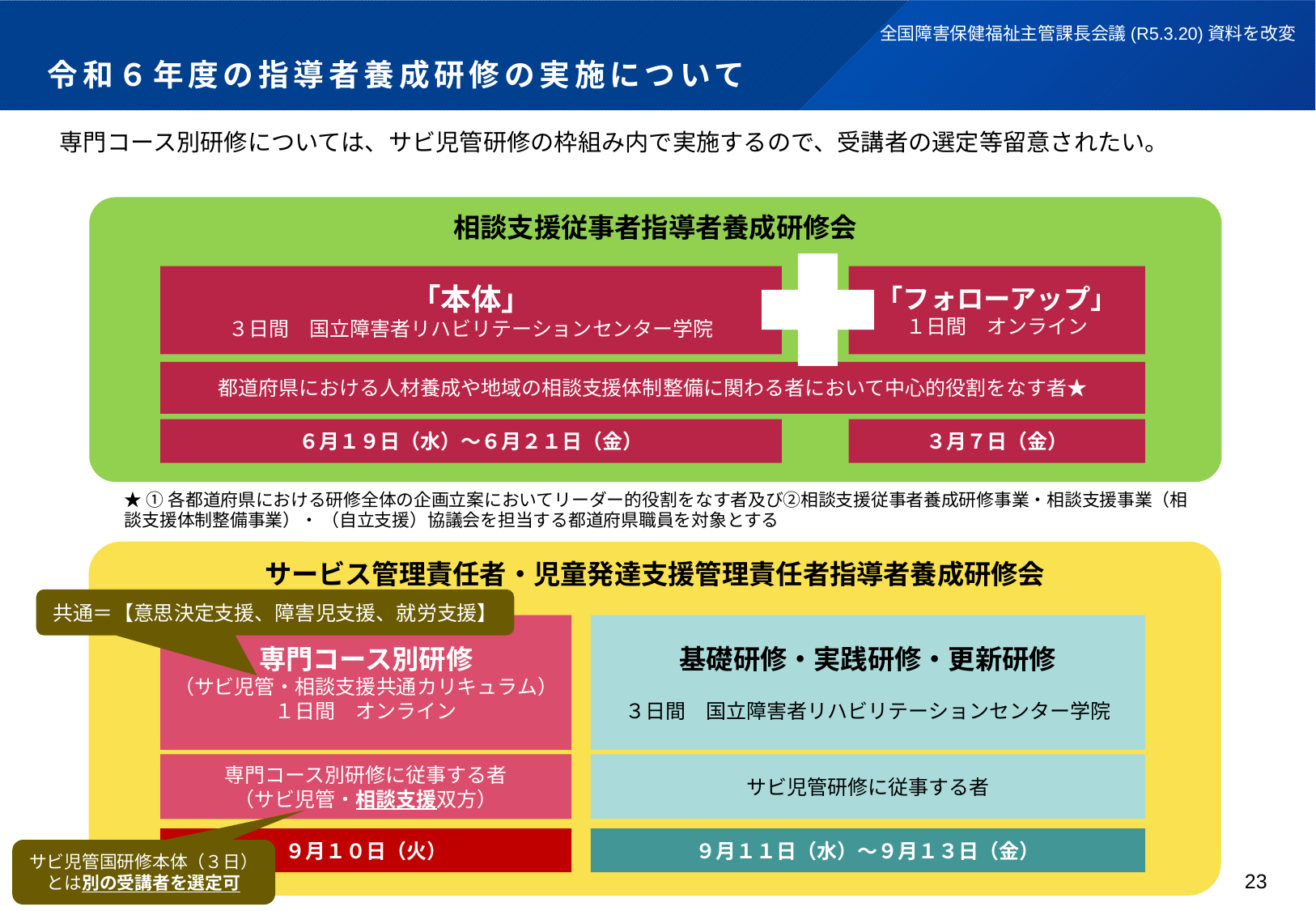

# 令和６年度の指導者養成研修の実施について
全国障害保健福祉主管課長会議(R5.3.20)資料を改変
専門コース別研修については、サビ児管研修の枠組み内で実施するので、受講者の選定等留意されたい。
相談支援従事者指導者養成研修会

「本体」
３日間　国立障害者リハビリテーションセンター学院
「フォローアップ」
１日間　オンライン
都道府県における人材養成や地域の相談支援体制整備に関わる者において中心的役割をなす者★
６月１９日（水）～６月２１日（金）
３月７日（金）
★ ①各都道府県における研修全体の企画立案においてリーダー的役割をなす者及び②相談支援従事者養成研修事業・相談支援事業（相談支援体制整備事業）・ （自立支援）協議会を担当する都道府県職員を対象とする
サービス管理責任者・児童発達支援管理責任者指導者養成研修会
共通＝【意思決定支援、障害児支援、就労支援】
専門コース別研修
（サビ児管・相談支援共通カリキュラム）
１日間　オンライン
基礎研修・実践研修・更新研修

３日間　国立障害者リハビリテーションセンター学院
専門コース別研修に従事する者
（サビ児管・相談支援双方）
サビ児管研修に従事する者
９月１０日（火）
９月１１日（水）～９月１３日（金）
サビ児管国研修本体（３日）とは別の受講者を選定可
23